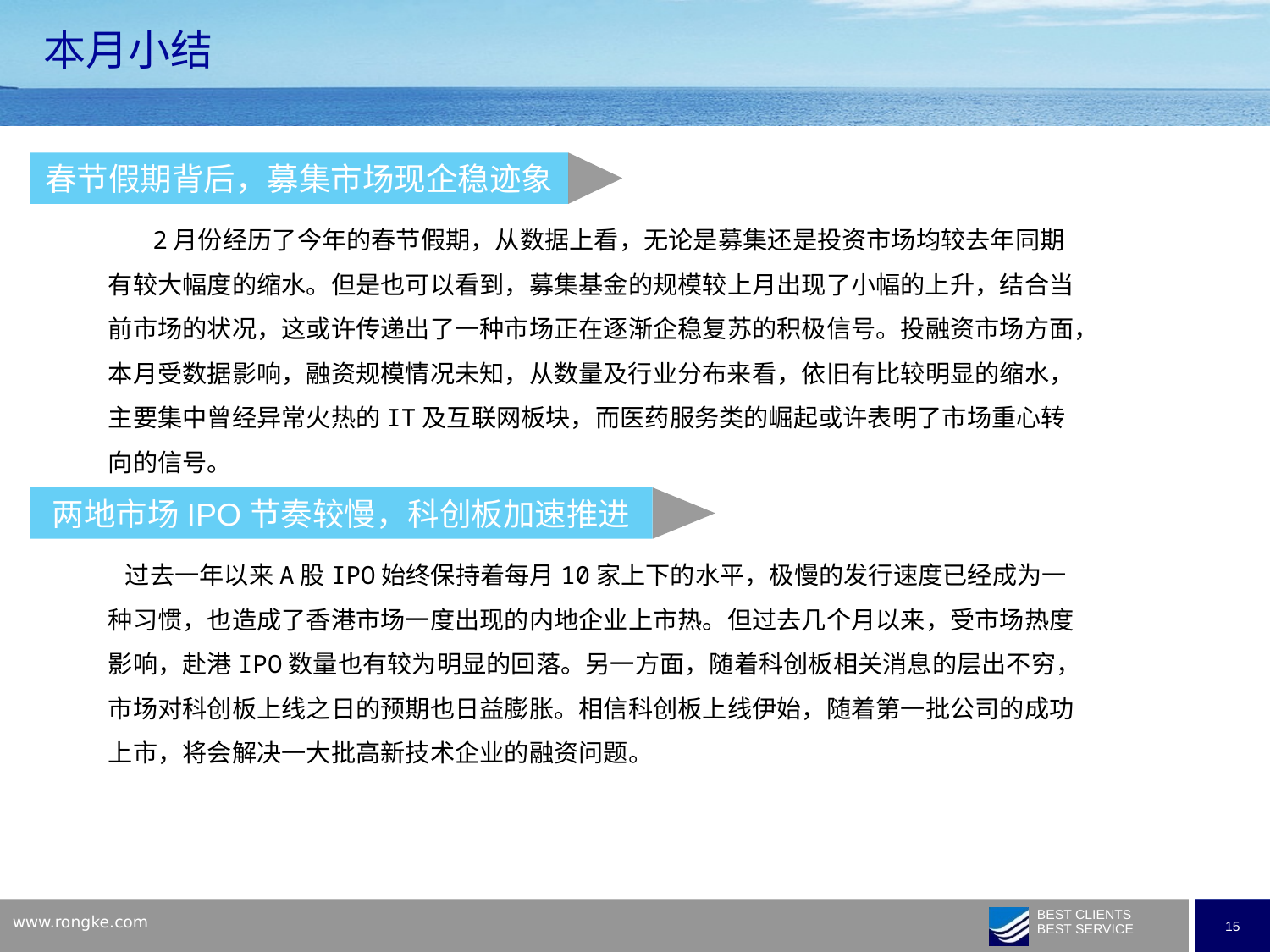

本月小结
春节假期背后，募集市场现企稳迹象

   2月份经历了今年的春节假期，从数据上看，无论是募集还是投资市场均较去年同期有较大幅度的缩水。但是也可以看到，募集基金的规模较上月出现了小幅的上升，结合当前市场的状况，这或许传递出了一种市场正在逐渐企稳复苏的积极信号。投融资市场方面，本月受数据影响，融资规模情况未知，从数量及行业分布来看，依旧有比较明显的缩水，主要集中曾经异常火热的IT及互联网板块，而医药服务类的崛起或许表明了市场重心转向的信号。
两地市场IPO节奏较慢，科创板加速推进

  过去一年以来A股IPO始终保持着每月10家上下的水平，极慢的发行速度已经成为一种习惯，也造成了香港市场一度出现的内地企业上市热。但过去几个月以来，受市场热度影响，赴港IPO数量也有较为明显的回落。另一方面，随着科创板相关消息的层出不穷，市场对科创板上线之日的预期也日益膨胀。相信科创板上线伊始，随着第一批公司的成功上市，将会解决一大批高新技术企业的融资问题。